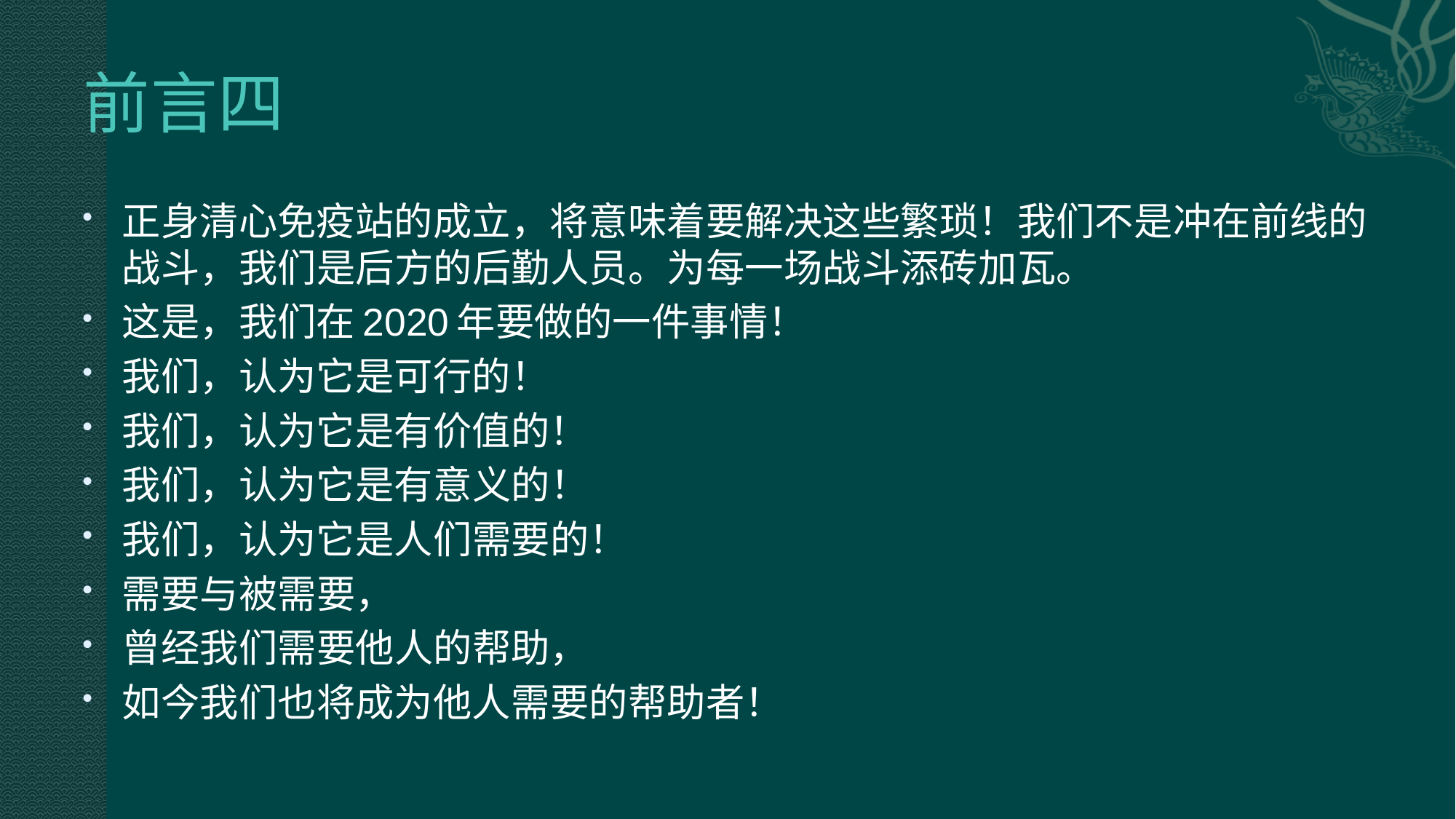

# 前言四
正身清心免疫站的成立，将意味着要解决这些繁琐！我们不是冲在前线的战斗，我们是后方的后勤人员。为每一场战斗添砖加瓦。
这是，我们在2020年要做的一件事情！
我们，认为它是可行的！
我们，认为它是有价值的！
我们，认为它是有意义的！
我们，认为它是人们需要的！
需要与被需要，
曾经我们需要他人的帮助，
如今我们也将成为他人需要的帮助者！